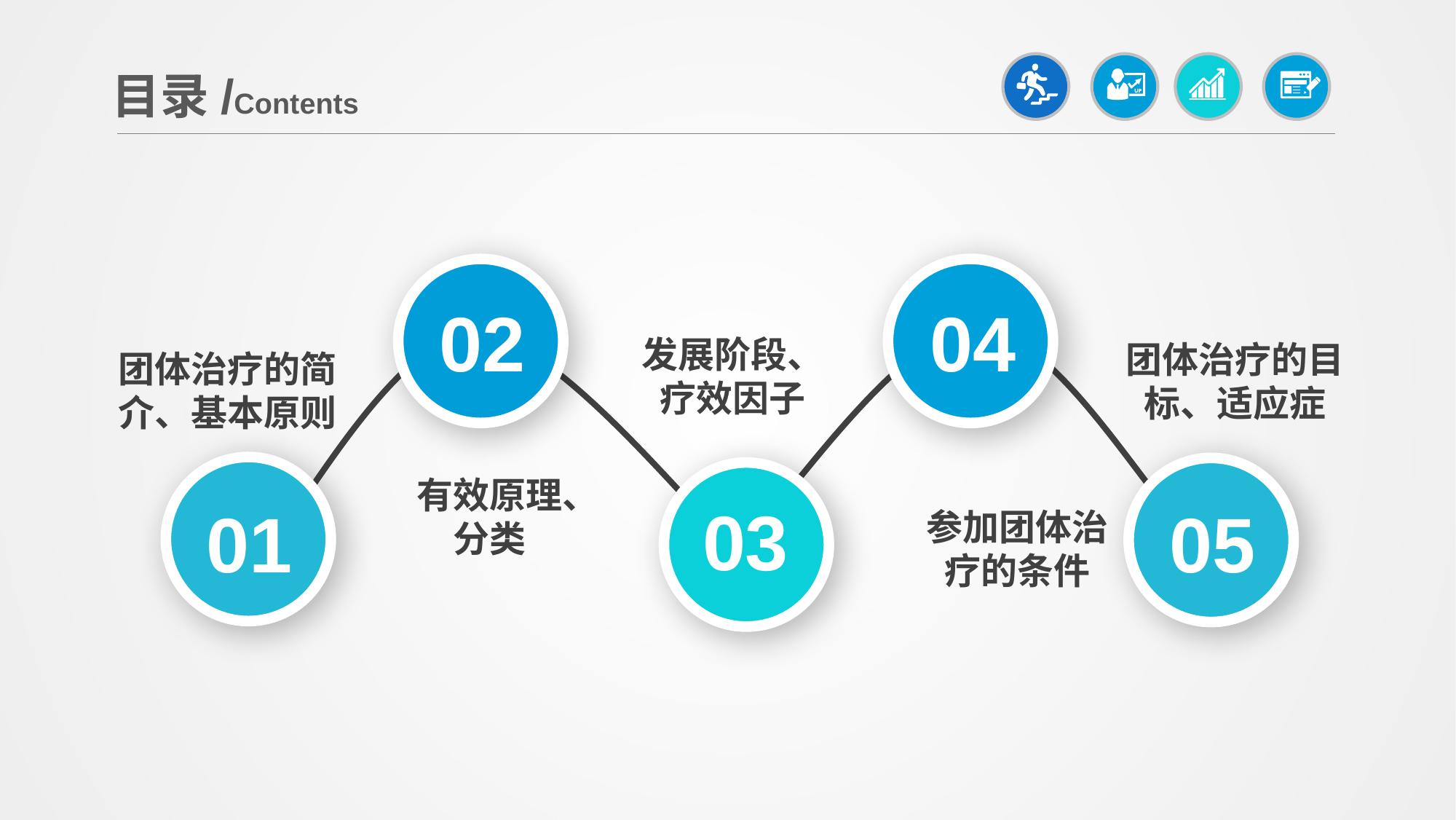

目录/Contents

02

04

发展阶段、疗效因子
团体治疗的目标、适应症
团体治疗的简介、基本原则

01

05

03
有效原理、分类
参加团体治疗的条件